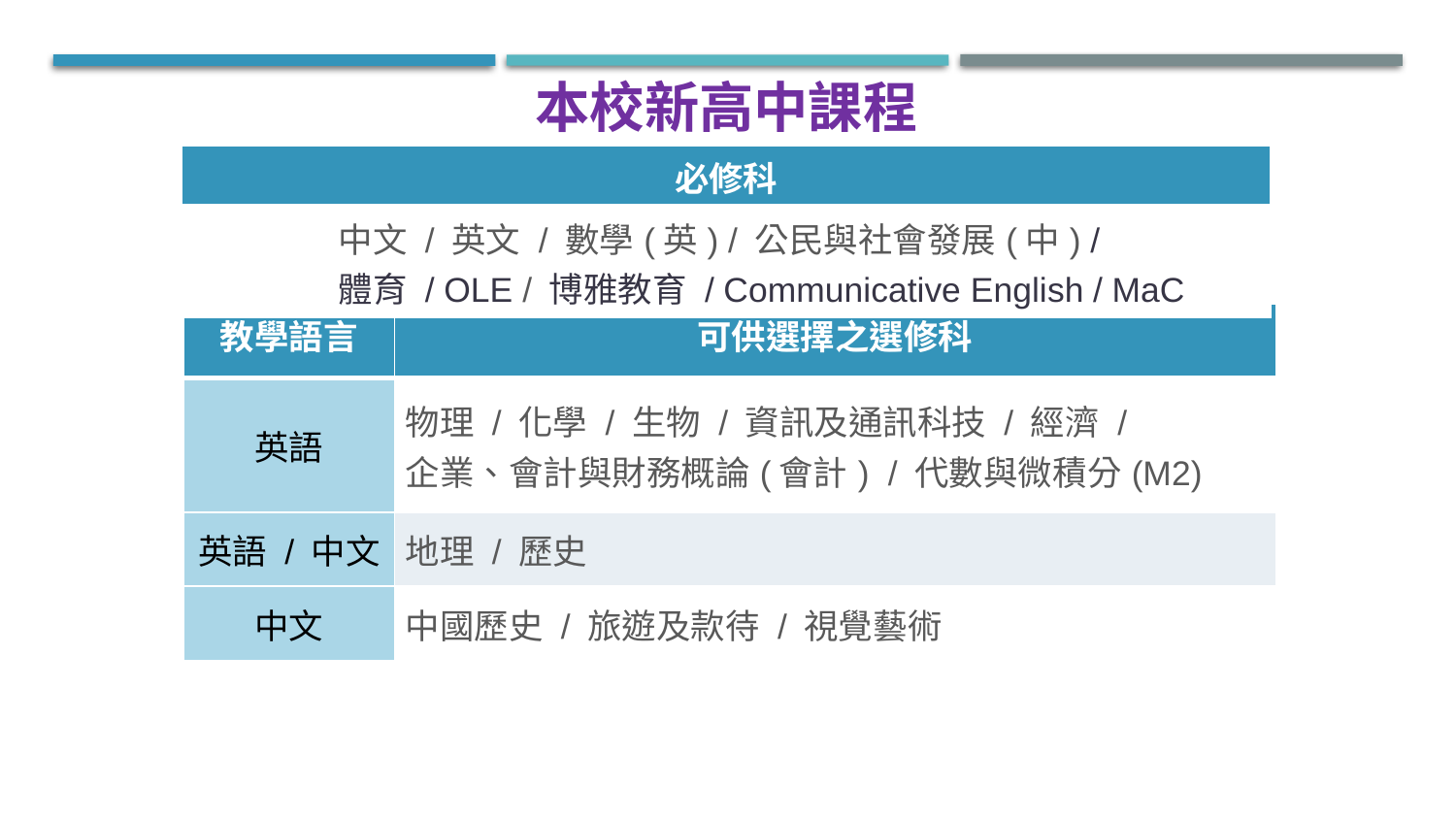

本校新高中課程
| 必修科 |
| --- |
| 中文 / 英文 / 數學(英) / 公民與社會發展(中) / 體育 / OLE / 博雅教育 / Communicative English / MaC |
| 教學語言 | 可供選擇之選修科 |
| --- | --- |
| 英語 | 物理 / 化學 / 生物 / 資訊及通訊科技 / 經濟 / 企業、會計與財務概論(會計) / 代數與微積分(M2) |
| 英語 / 中文 | 地理 / 歷史 |
| 中文 | 中國歷史 / 旅遊及款待 / 視覺藝術 |